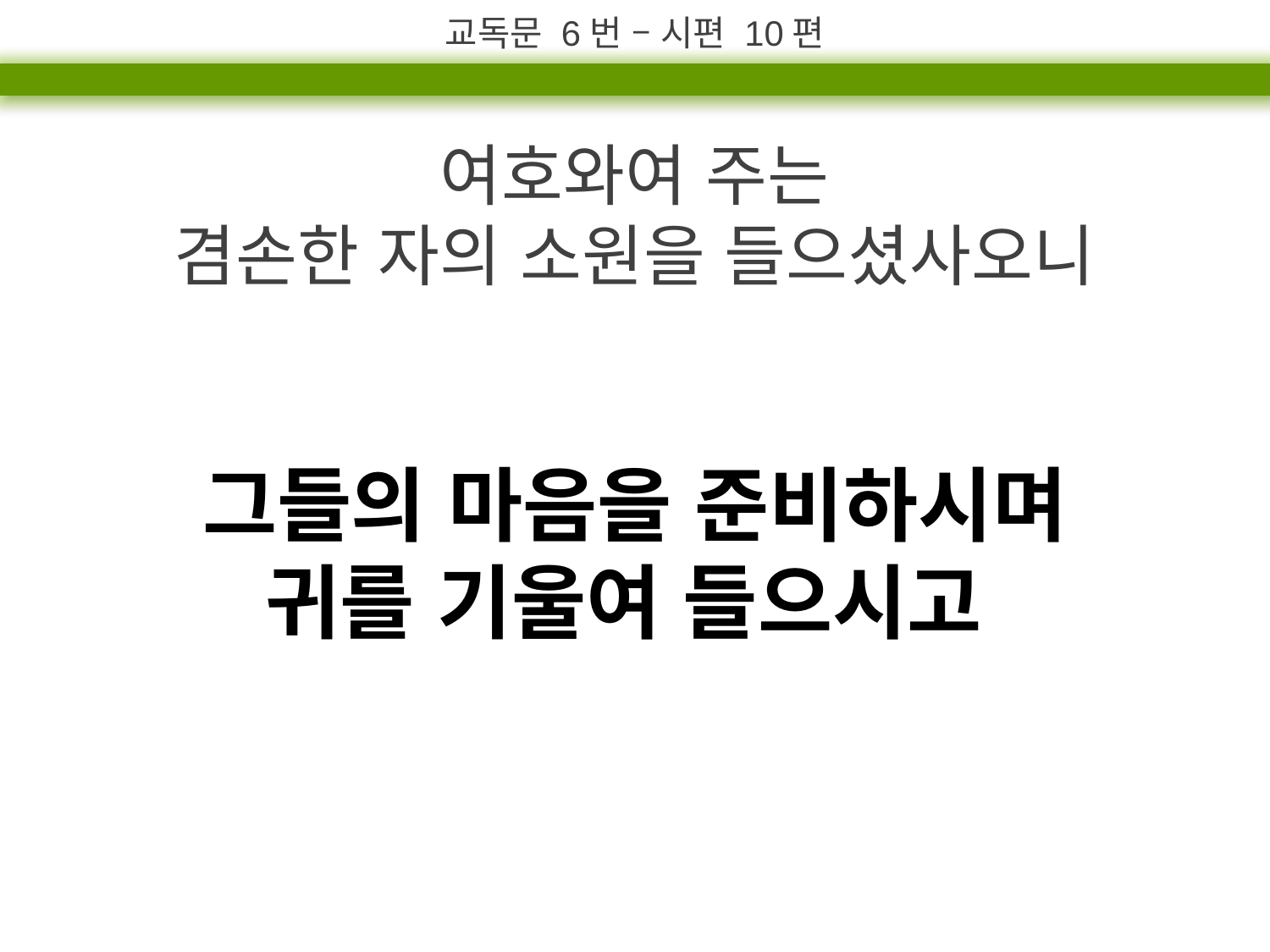

교독문 6번 – 시편 10편

여호와여 주는
겸손한 자의 소원을 들으셨사오니
그들의 마음을 준비하시며
귀를 기울여 들으시고